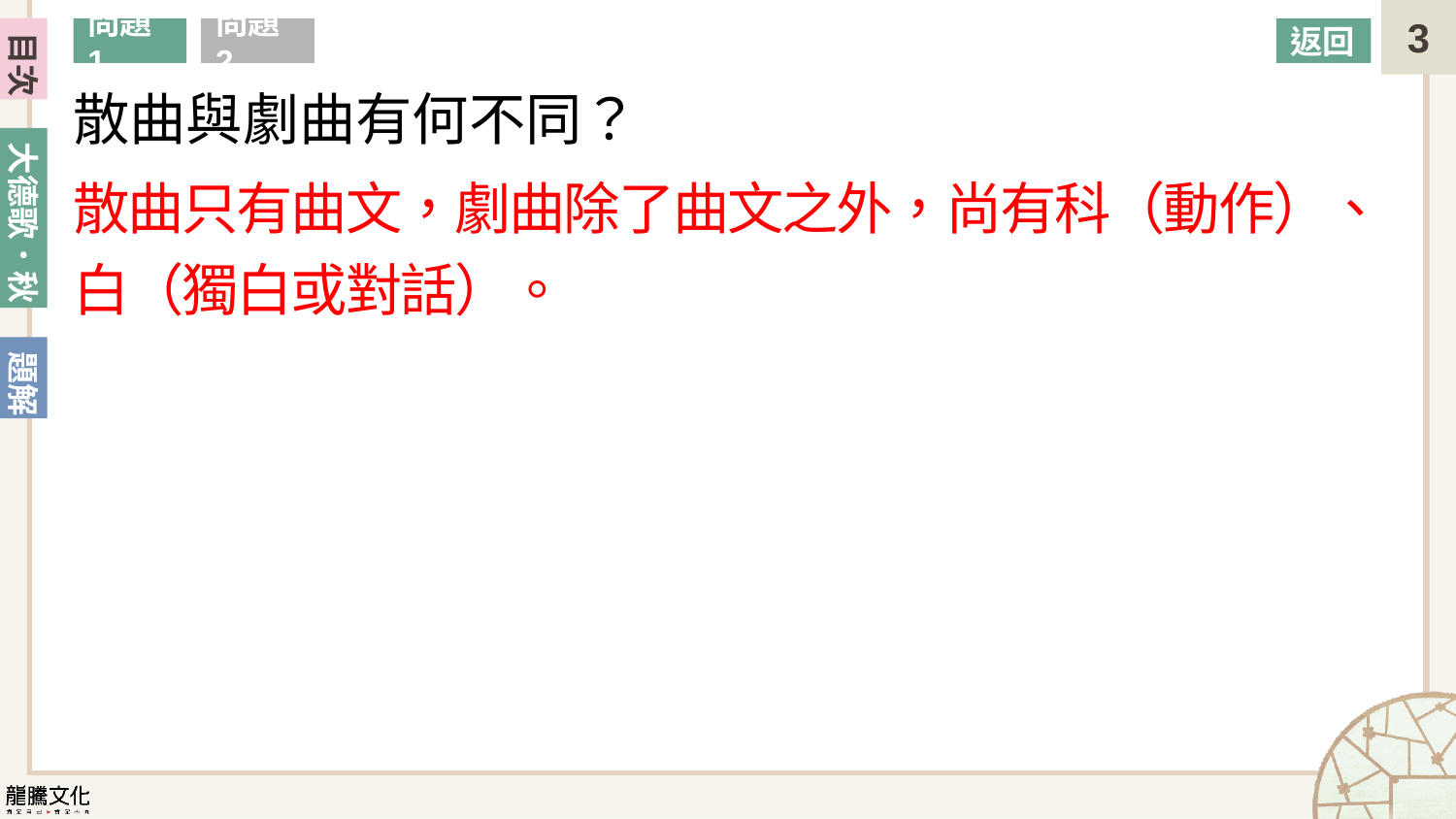

問題1
問題2
返回
散曲與劇曲有何不同？
散曲只有曲文，劇曲除了曲文之外，尚有科（動作）、白（獨白或對話）。